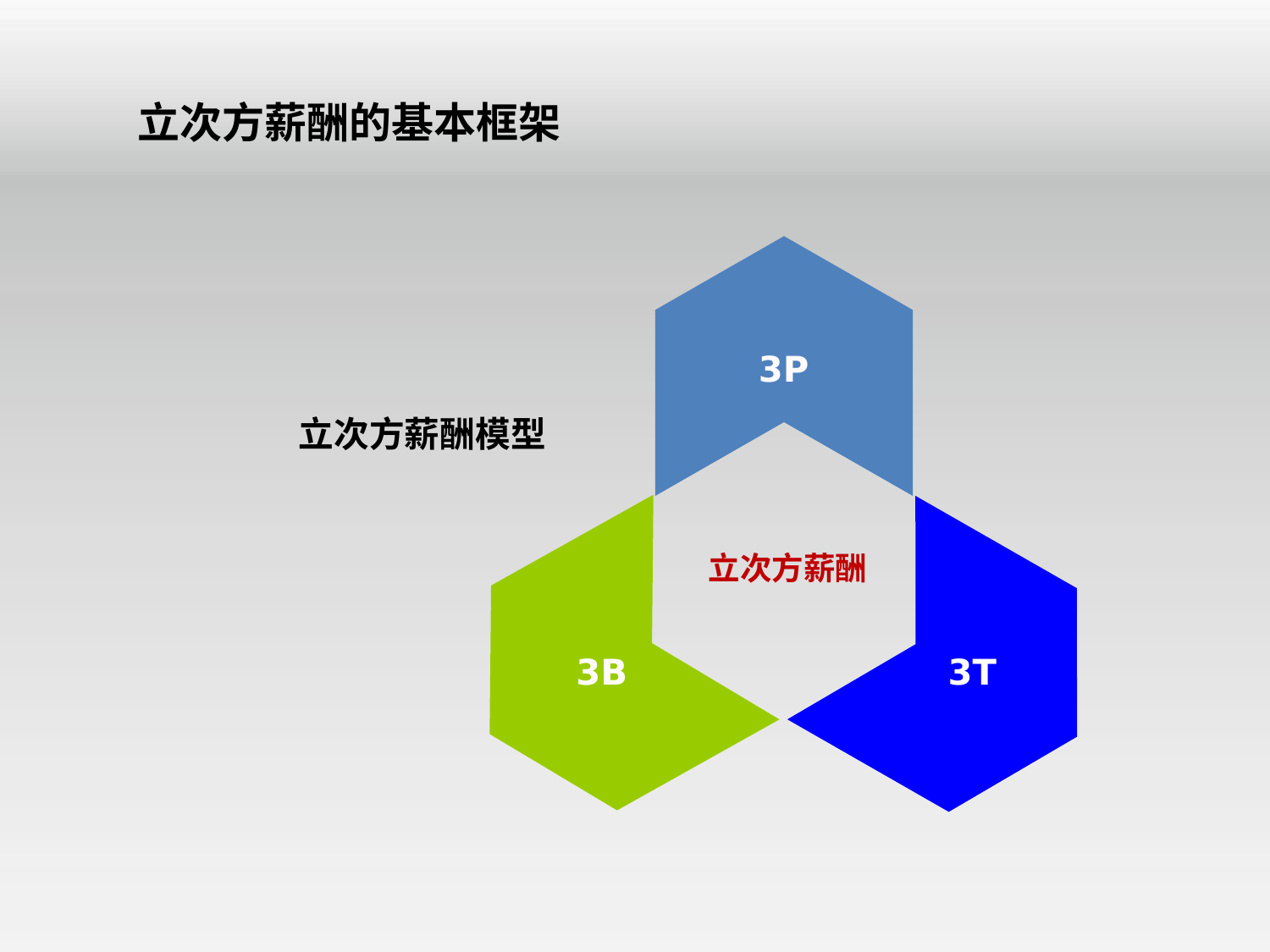

# 立次方薪酬的基本框架

3P
立次方薪酬模型

立次方薪酬

3B
3T